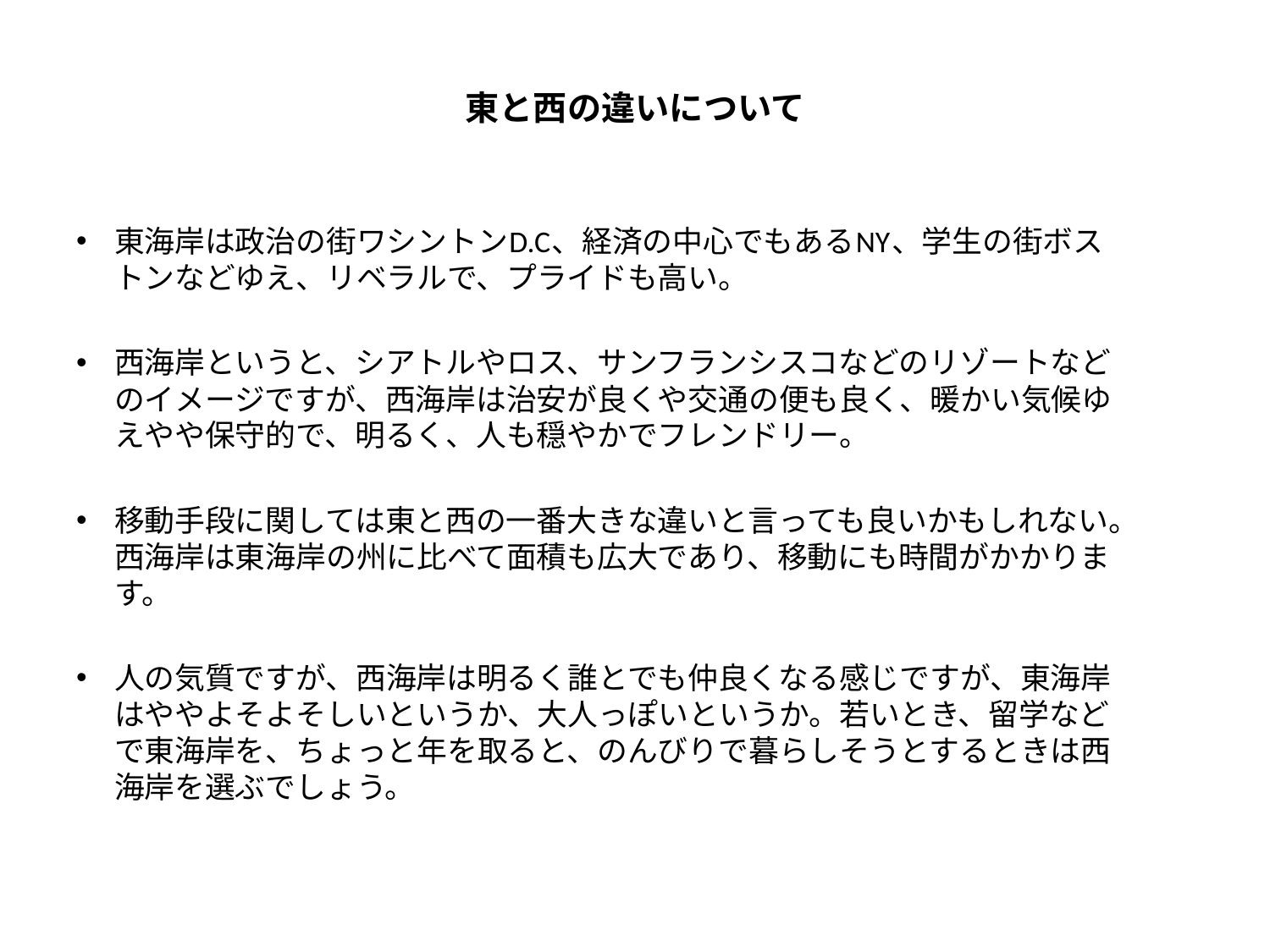

# 東と西の違いについて
東海岸は政治の街ワシントンD.C、経済の中心でもあるNY、学生の街ボストンなどゆえ、リベラルで、プライドも高い。

西海岸というと、シアトルやロス、サンフランシスコなどのリゾートなどのイメージですが、西海岸は治安が良くや交通の便も良く、暖かい気候ゆえやや保守的で、明るく、人も穏やかでフレンドリー。

移動手段に関しては東と西の一番大きな違いと言っても良いかもしれない。西海岸は東海岸の州に比べて面積も広大であり、移動にも時間がかかります。

人の気質ですが、西海岸は明るく誰とでも仲良くなる感じですが、東海岸はややよそよそしいというか、大人っぽいというか。若いとき、留学などで東海岸を、ちょっと年を取ると、のんびりで暮らしそうとするときは西海岸を選ぶでしょう。